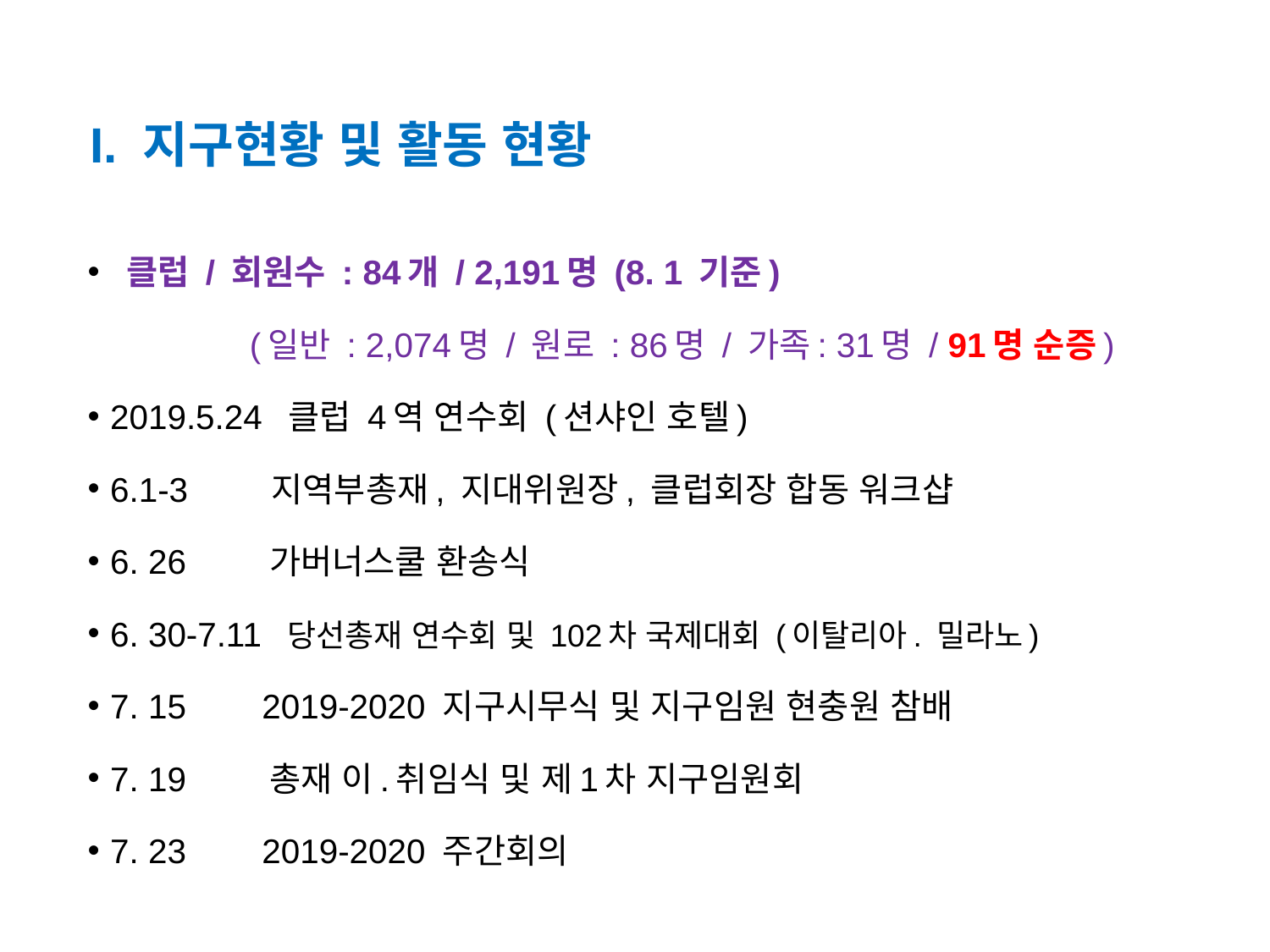

# I. 지구현황 및 활동 현황
 클럽 / 회원수 : 84개 / 2,191명 (8. 1 기준)
                 (일반 : 2,074명 / 원로 : 86명 / 가족: 31명 / 91명 순증)
2019.5.24  클럽 4역 연수회 (션샤인 호텔)
6.1-3        지역부총재, 지대위원장, 클럽회장 합동 워크샵
6. 26        가버너스쿨 환송식
6. 30-7.11  당선총재 연수회 및 102차 국제대회 (이탈리아. 밀라노)
7. 15        2019-2020 지구시무식 및 지구임원 현충원 참배
7. 19        총재 이.취임식 및 제1차 지구임원회
7. 23        2019-2020 주간회의